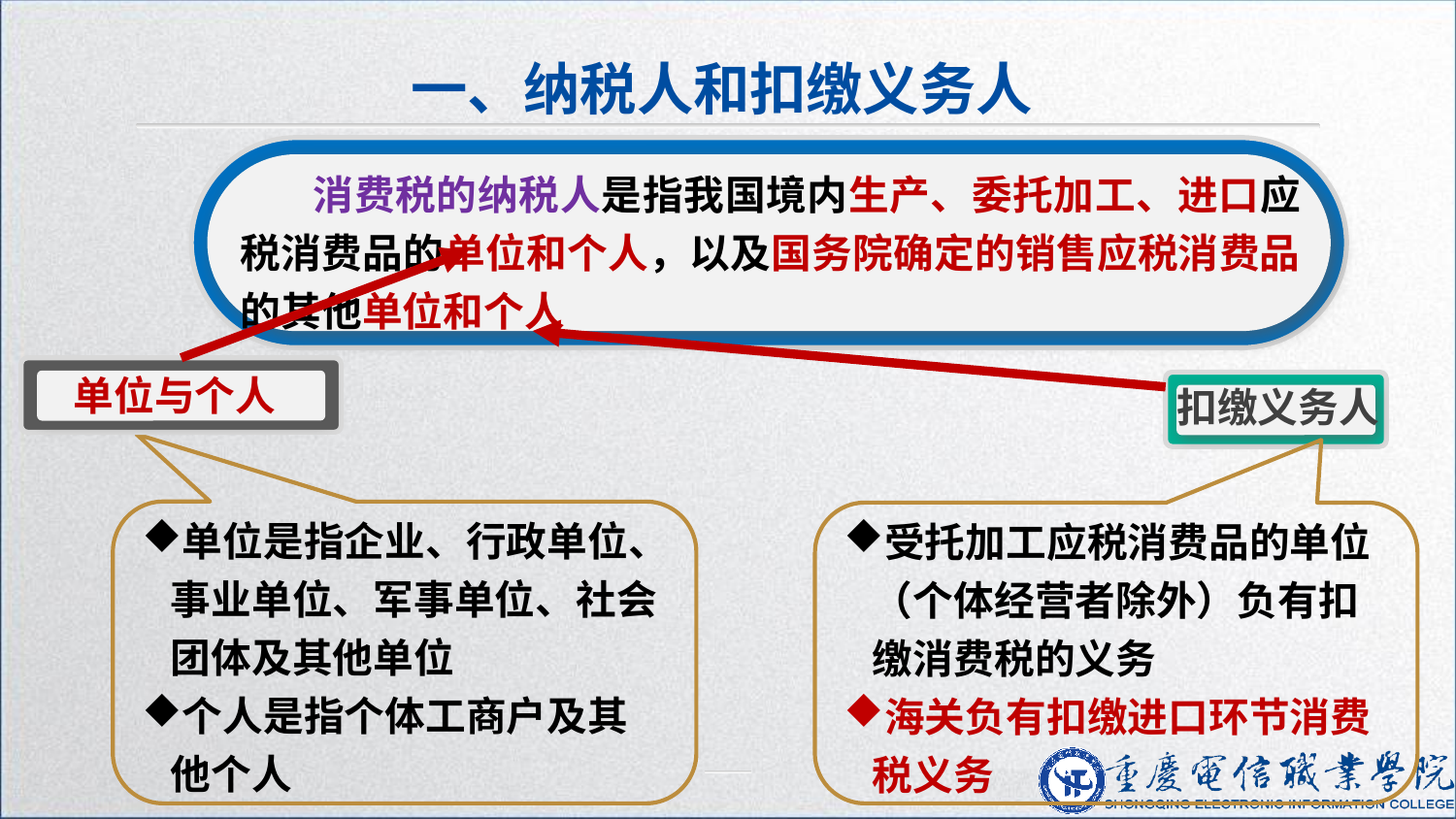

一、纳税人和扣缴义务人

消费税的纳税人是指我国境内生产、委托加工、进口应税消费品的单位和个人，以及国务院确定的销售应税消费品的其他单位和个人

单位与个人

扣缴义务人
单位是指企业、行政单位、事业单位、军事单位、社会团体及其他单位
个人是指个体工商户及其他个人
受托加工应税消费品的单位（个体经营者除外）负有扣缴消费税的义务
海关负有扣缴进口环节消费税义务